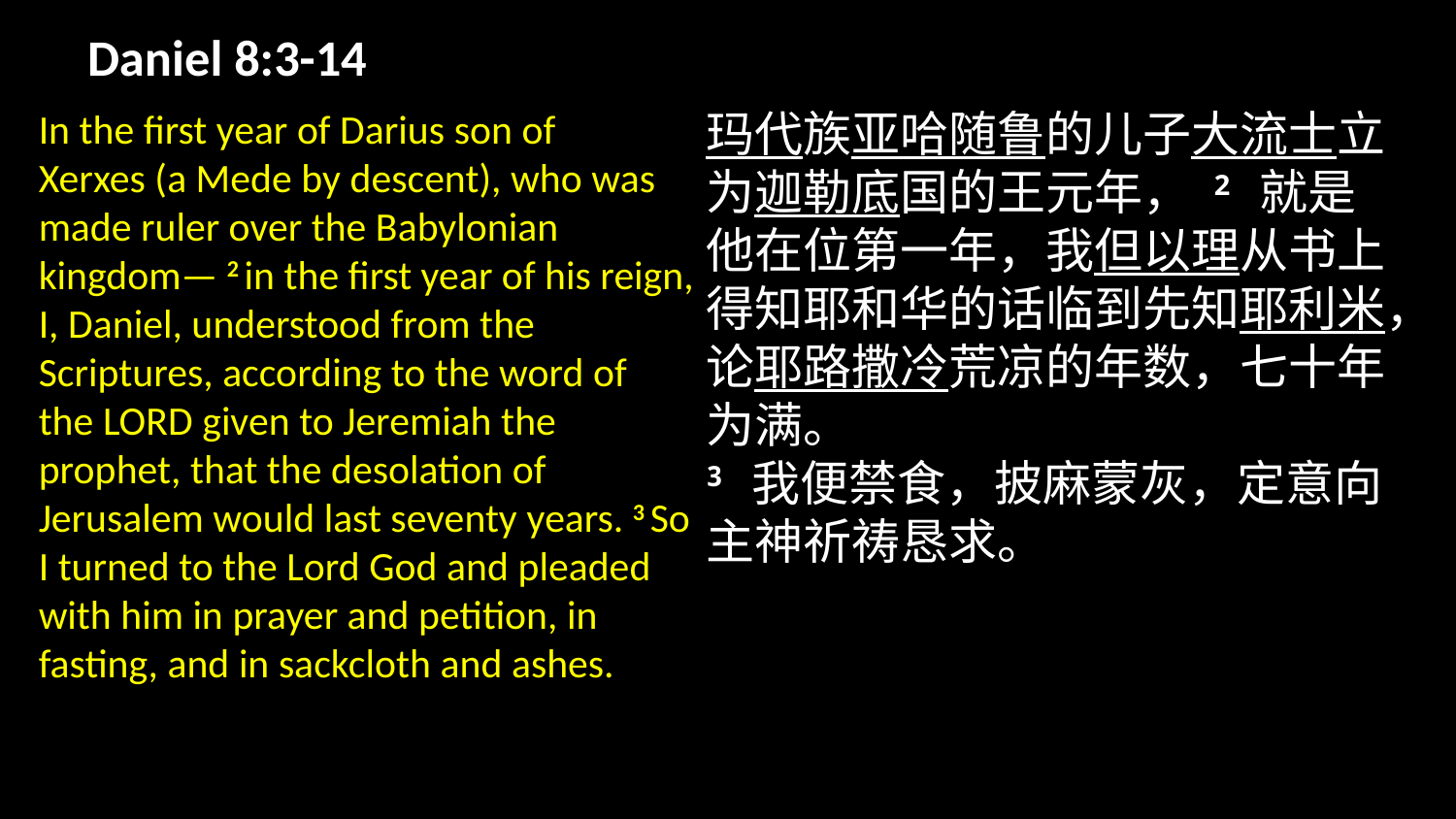

# Daniel 8:3-14
In the first year of Darius son of Xerxes (a Mede by descent), who was made ruler over the Babylonian kingdom— 2 in the first year of his reign, I, Daniel, understood from the Scriptures, according to the word of the Lord given to Jeremiah the prophet, that the desolation of Jerusalem would last seventy years. 3 So I turned to the Lord God and pleaded with him in prayer and petition, in fasting, and in sackcloth and ashes.
玛代族亚哈随鲁的儿子大流士立为迦勒底国的王元年， 2 就是他在位第一年，我但以理从书上得知耶和华的话临到先知耶利米，论耶路撒冷荒凉的年数，七十年为满。
3 我便禁食，披麻蒙灰，定意向主神祈祷恳求。